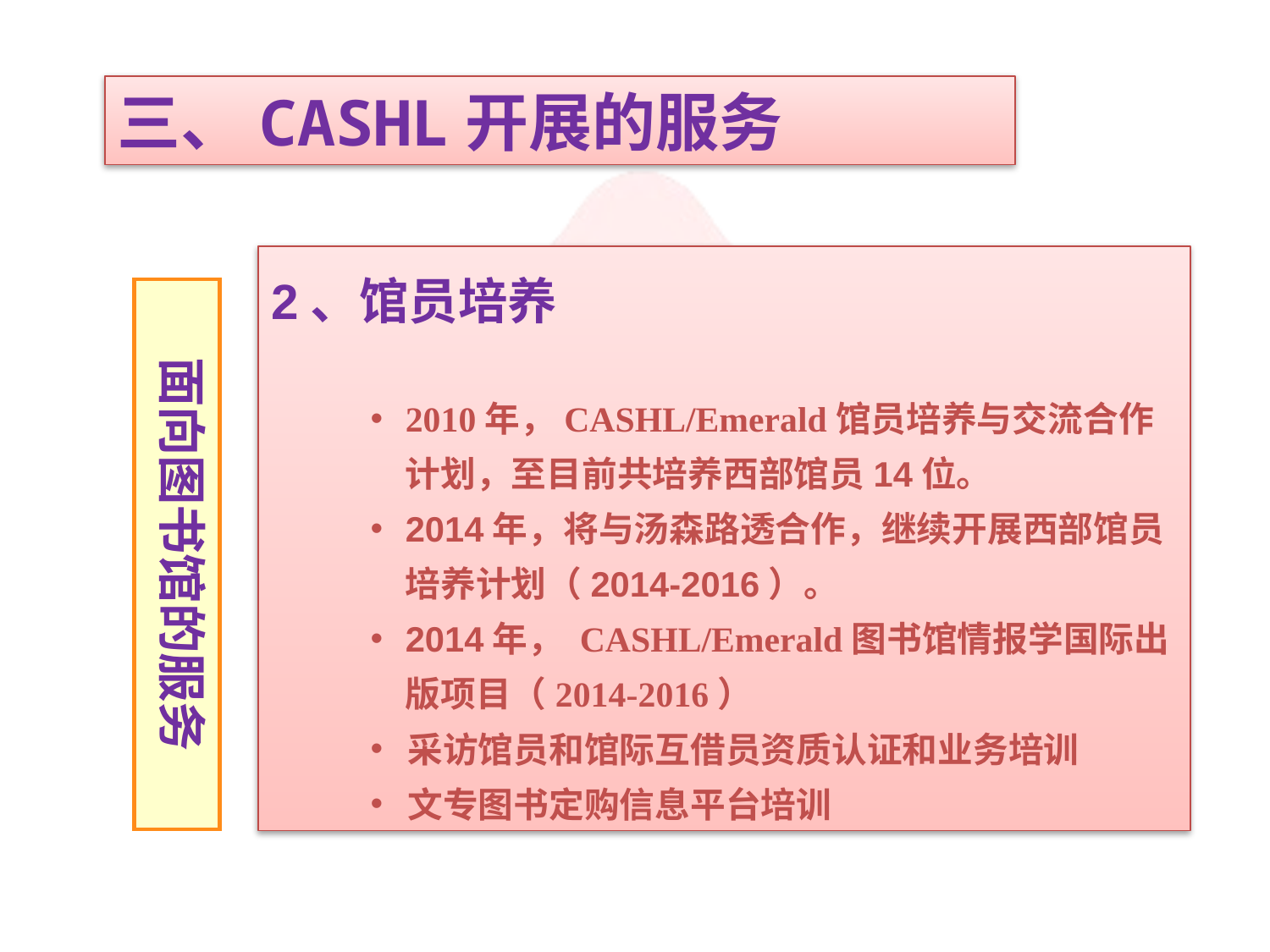

三、CASHL开展的服务
2、馆员培养

2010年，CASHL/Emerald馆员培养与交流合作计划，至目前共培养西部馆员14位。
2014年，将与汤森路透合作，继续开展西部馆员培养计划（2014-2016）。
2014年， CASHL/Emerald图书馆情报学国际出版项目（2014-2016）
采访馆员和馆际互借员资质认证和业务培训
文专图书定购信息平台培训
面向图书馆的服务